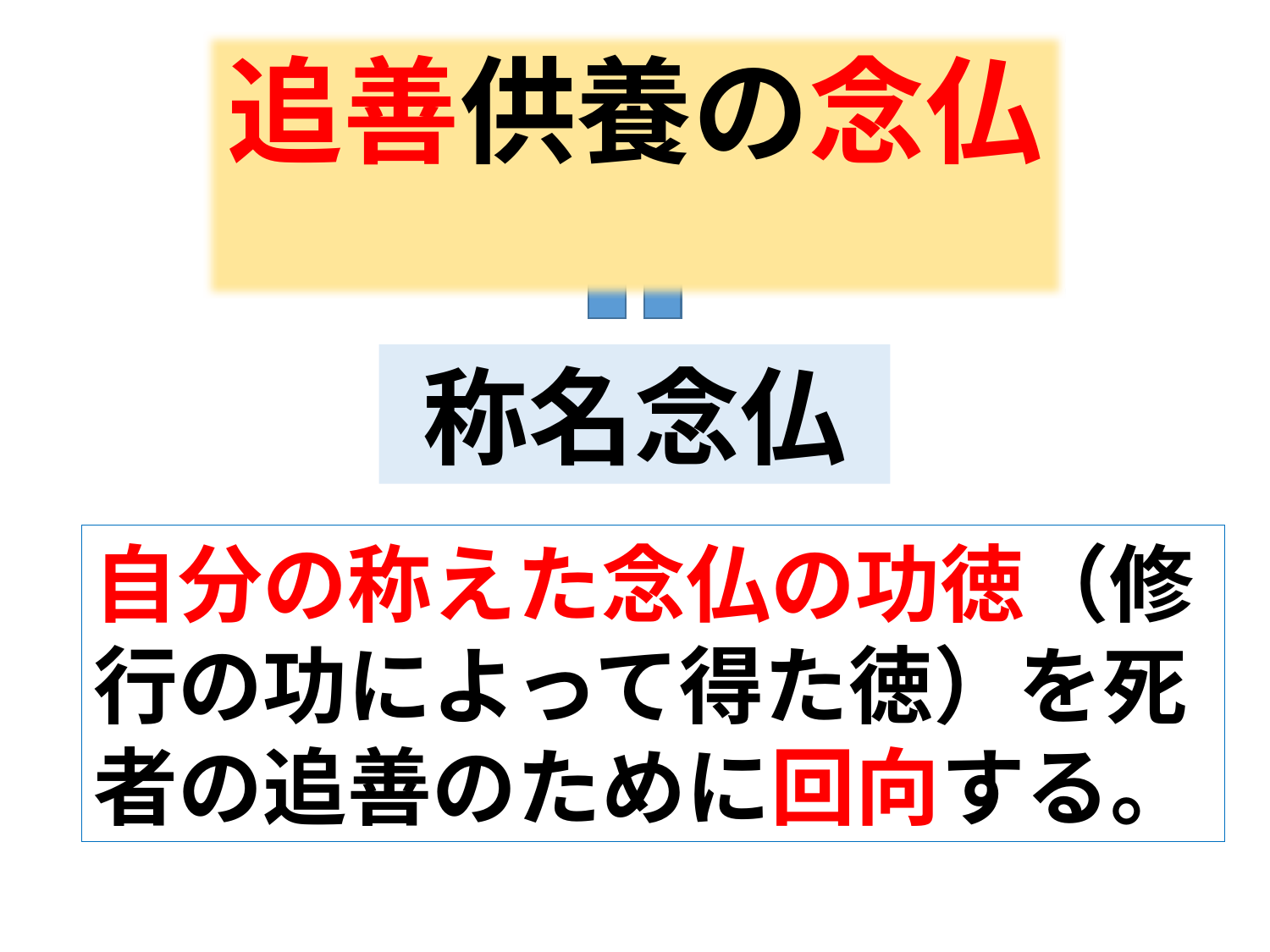

追善供養の念仏

称名念仏
自分の称えた念仏の功徳（修行の功によって得た徳）を死者の追善のために回向する。